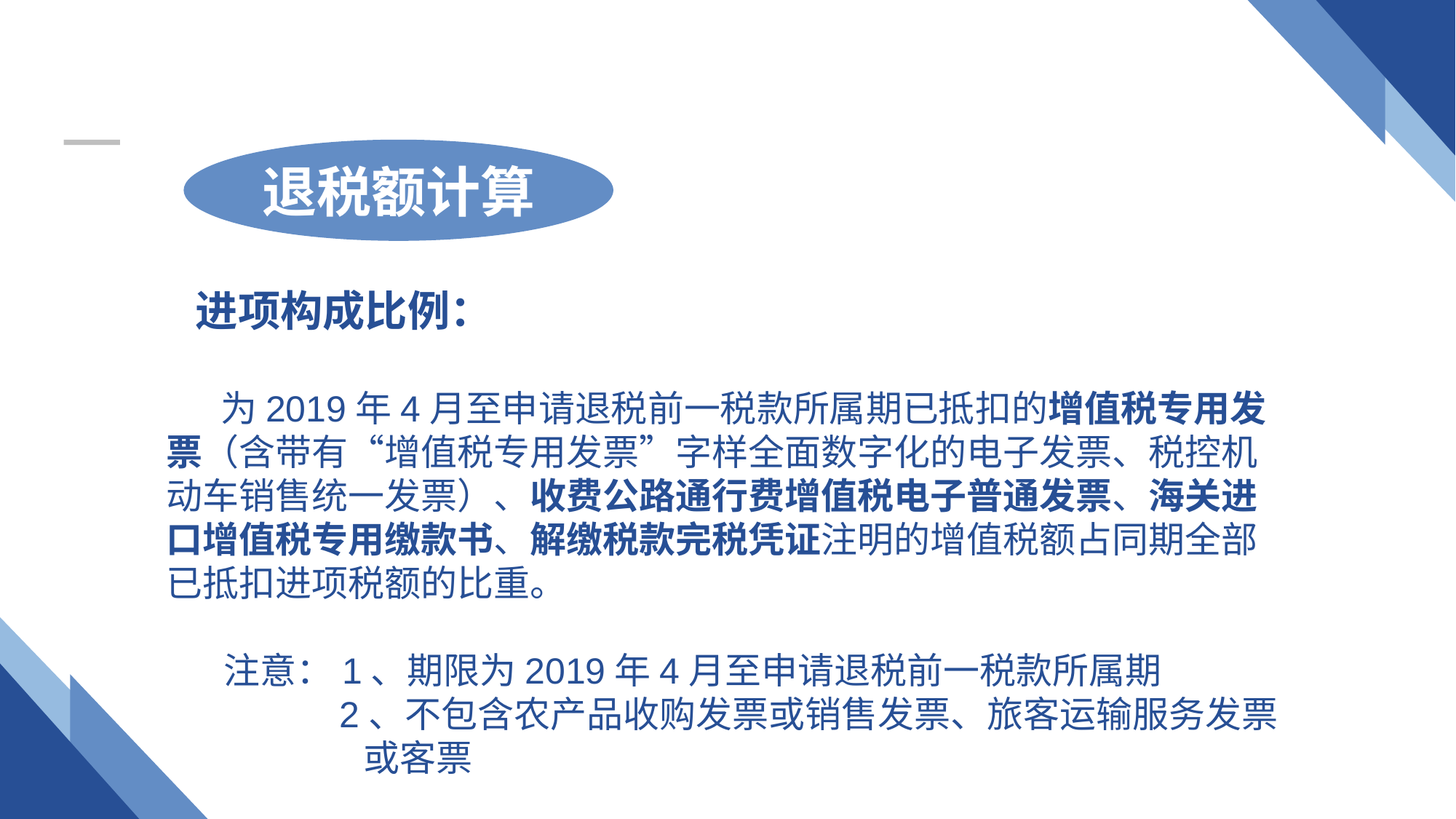

退税额计算
  进项构成比例：

       为2019年4月至申请退税前一税款所属期已抵扣的增值税专用发票（含带有“增值税专用发票”字样全面数字化的电子发票、税控机动车销售统一发票）、收费公路通行费增值税电子普通发票、海关进口增值税专用缴款书、解缴税款完税凭证注明的增值税额占同期全部已抵扣进项税额的比重。

      注意：1、期限为2019年4月至申请退税前一税款所属期
                 2、不包含农产品收购发票或销售发票、旅客运输服务发票
                       或客票